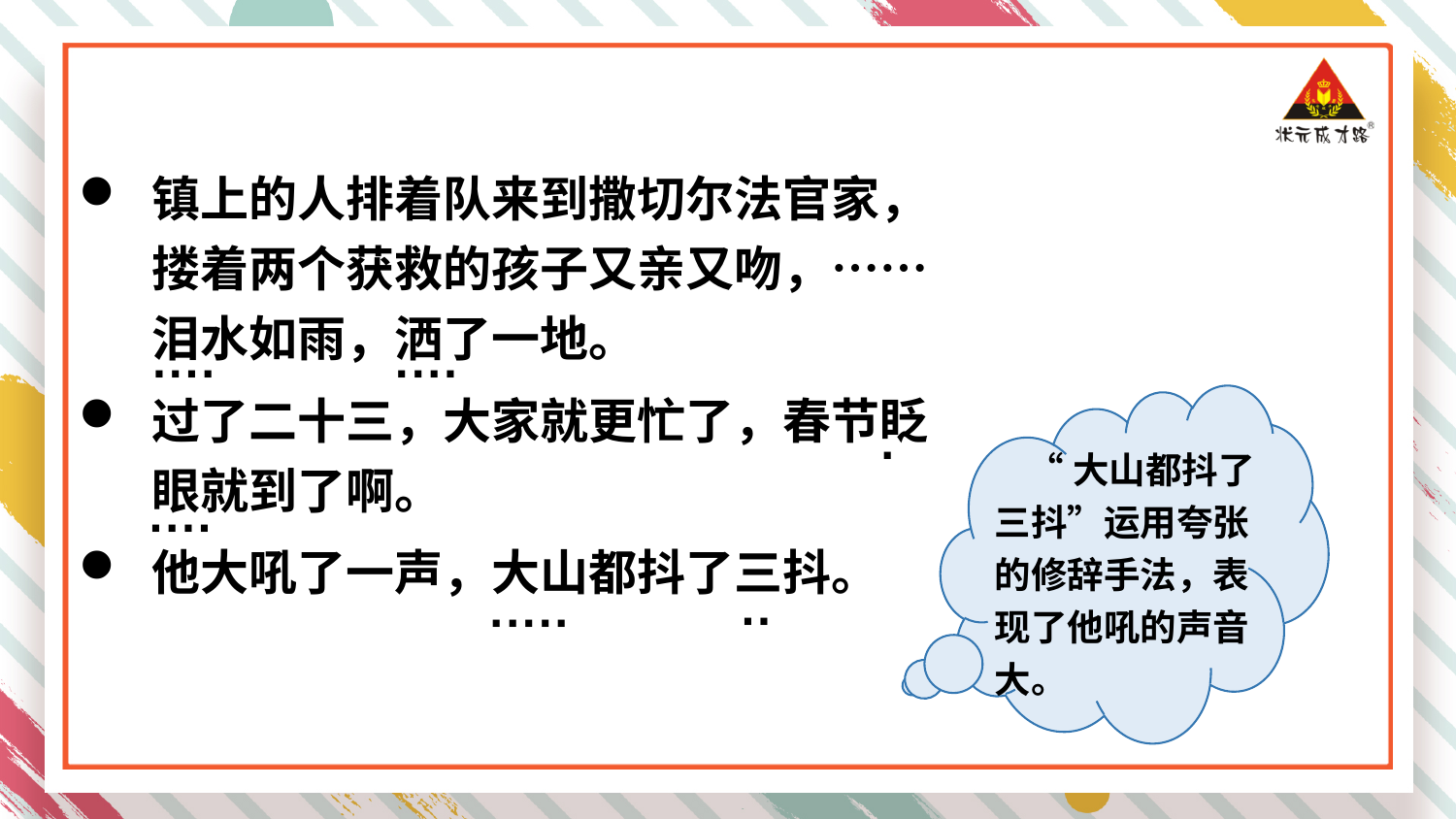

镇上的人排着队来到撒切尔法官家，搂着两个获救的孩子又亲又吻，……泪水如雨，洒了一地。
过了二十三，大家就更忙了，春节眨眼就到了啊。
他大吼了一声，大山都抖了三抖。
····
····

·
    “大山都抖了三抖”运用夸张的修辞手法，表现了他吼的声音大。
····
··
·····